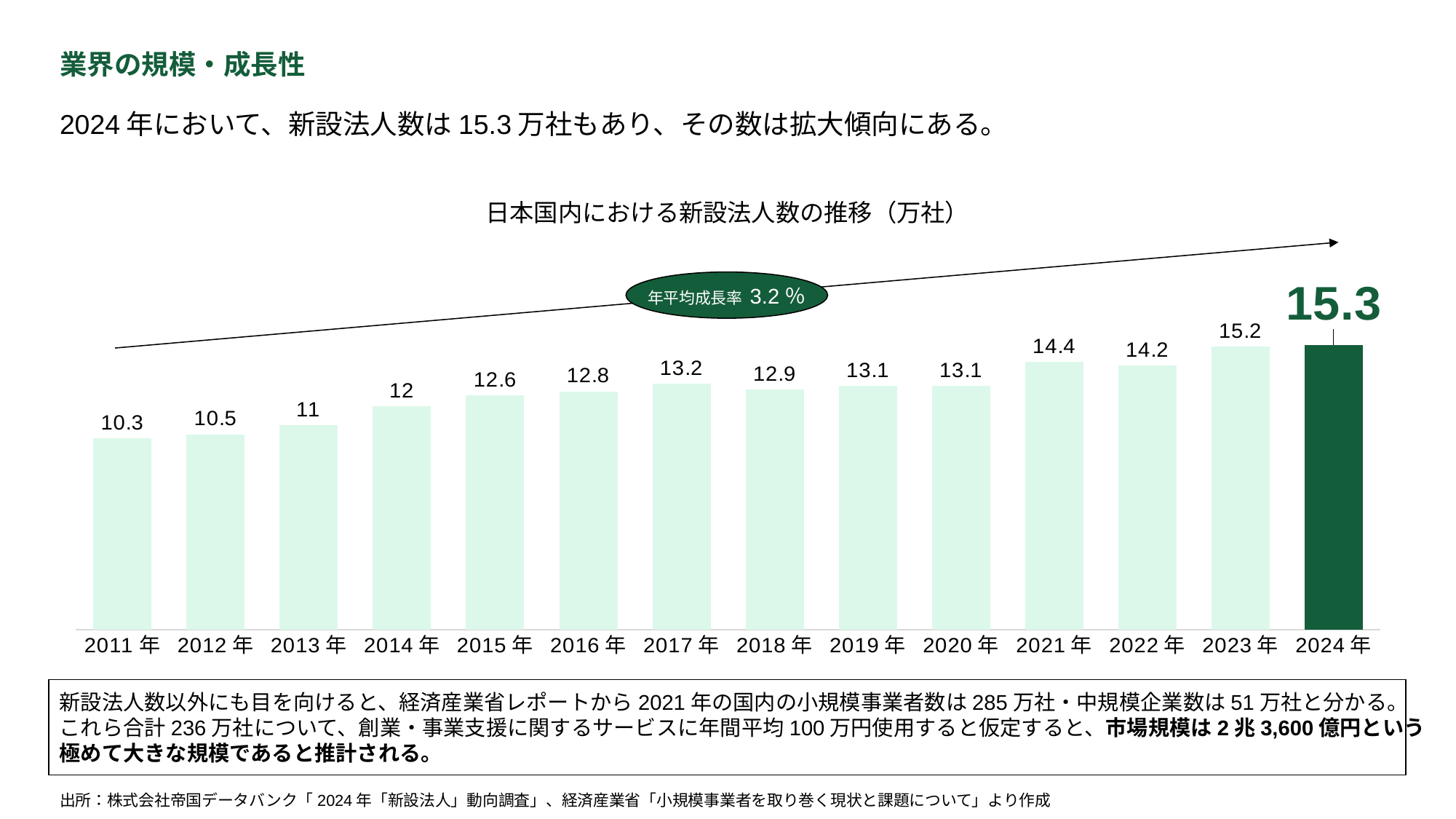

業界の規模・成長性
2024年において、新設法人数は15.3万社もあり、その数は拡大傾向にある。
日本国内における新設法人数の推移（万社）
年平均成長率 3.2％

### Chart

| Category | 新設法人数（万社） |
|---|---|
| 2011年 | 10.3 |
| 2012年 | 10.5 |
| 2013年 | 11.0 |
| 2014年 | 12.0 |
| 2015年 | 12.6 |
| 2016年 | 12.8 |
| 2017年 | 13.2 |
| 2018年 | 12.9 |
| 2019年 | 13.1 |
| 2020年 | 13.1 |
| 2021年 | 14.4 |
| 2022年 | 14.2 |
| 2023年 | 15.2 |
| 2024年 | 15.3 |
新設法人数以外にも目を向けると、経済産業省レポートから2021年の国内の小規模事業者数は285万社・中規模企業数は51万社と分かる。
これら合計236万社について、創業・事業支援に関するサービスに年間平均100万円使用すると仮定すると、市場規模は2兆3,600億円という
極めて大きな規模であると推計される。
出所：株式会社帝国データバンク「2024年「新設法人」動向調査」、経済産業省「小規模事業者を取り巻く現状と課題について」より作成